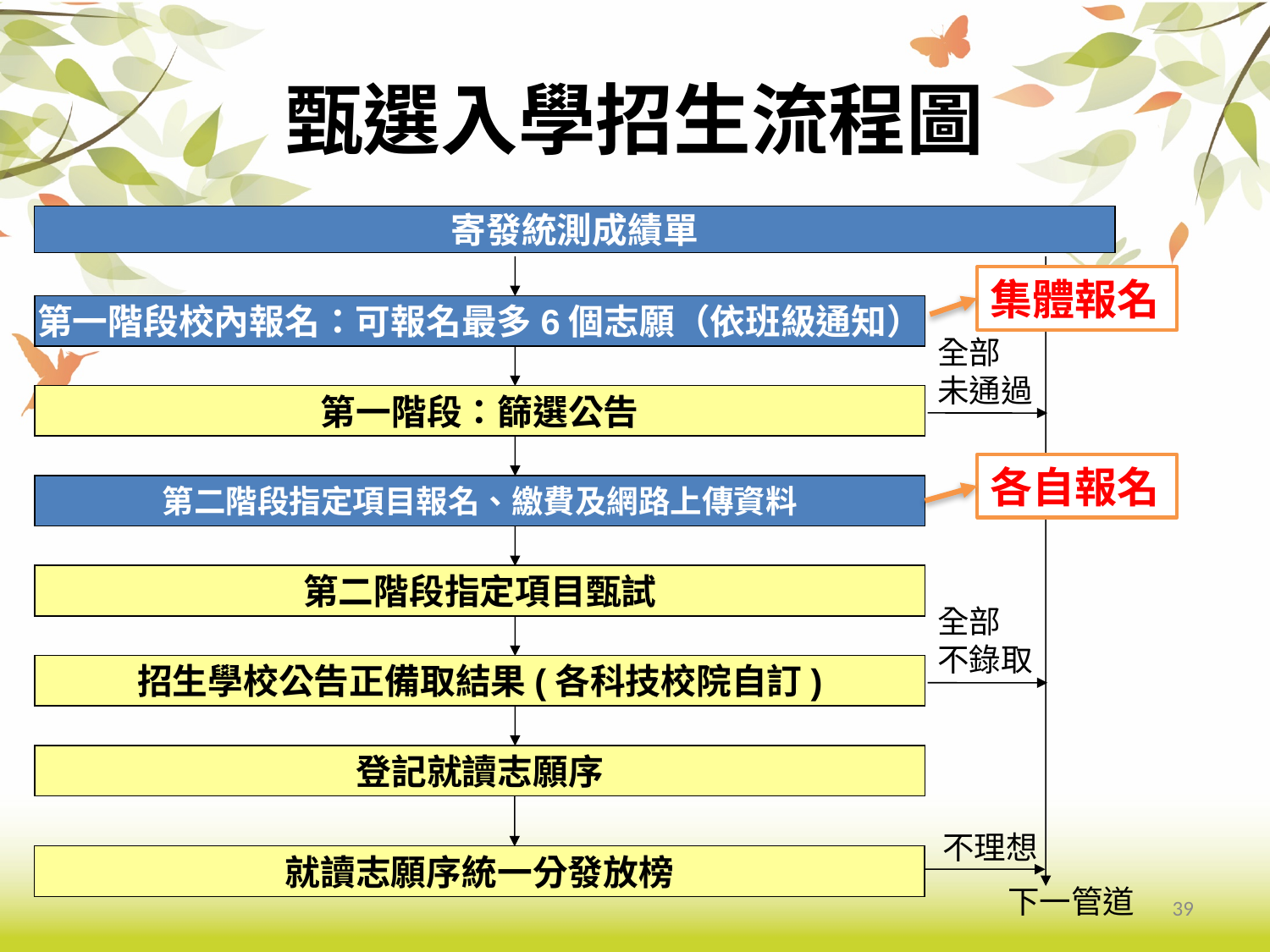

# 甄選入學招生流程圖
寄發統測成績單

集體報名
第一階段校內報名：可報名最多6個志願（依班級通知）
全部
未通過

第一階段：篩選公告

各自報名
第二階段指定項目報名、繳費及網路上傳資料

第二階段指定項目甄試
全部
不錄取

招生學校公告正備取結果(各科技校院自訂)

登記就讀志願序

不理想
就讀志願序統一分發放榜

下一管道
39